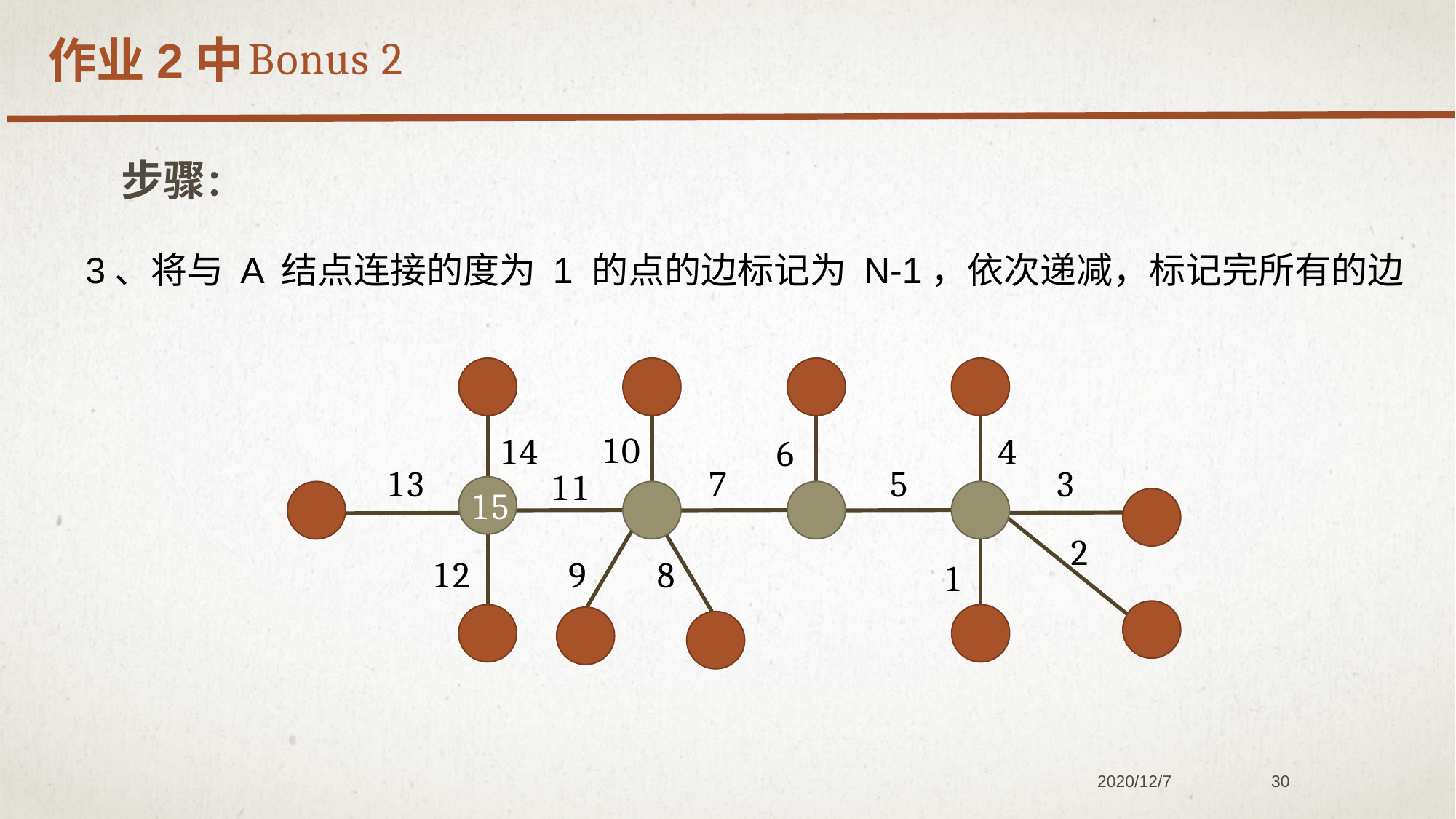

作业2中
Bonus 2
步骤：
3、将与 A 结点连接的度为 1 的点的边标记为 N-1，依次递减，标记完所有的边

10
14
4
6
13
7
3
5
11

15

2
12
8
9
1

2020/12/7
30